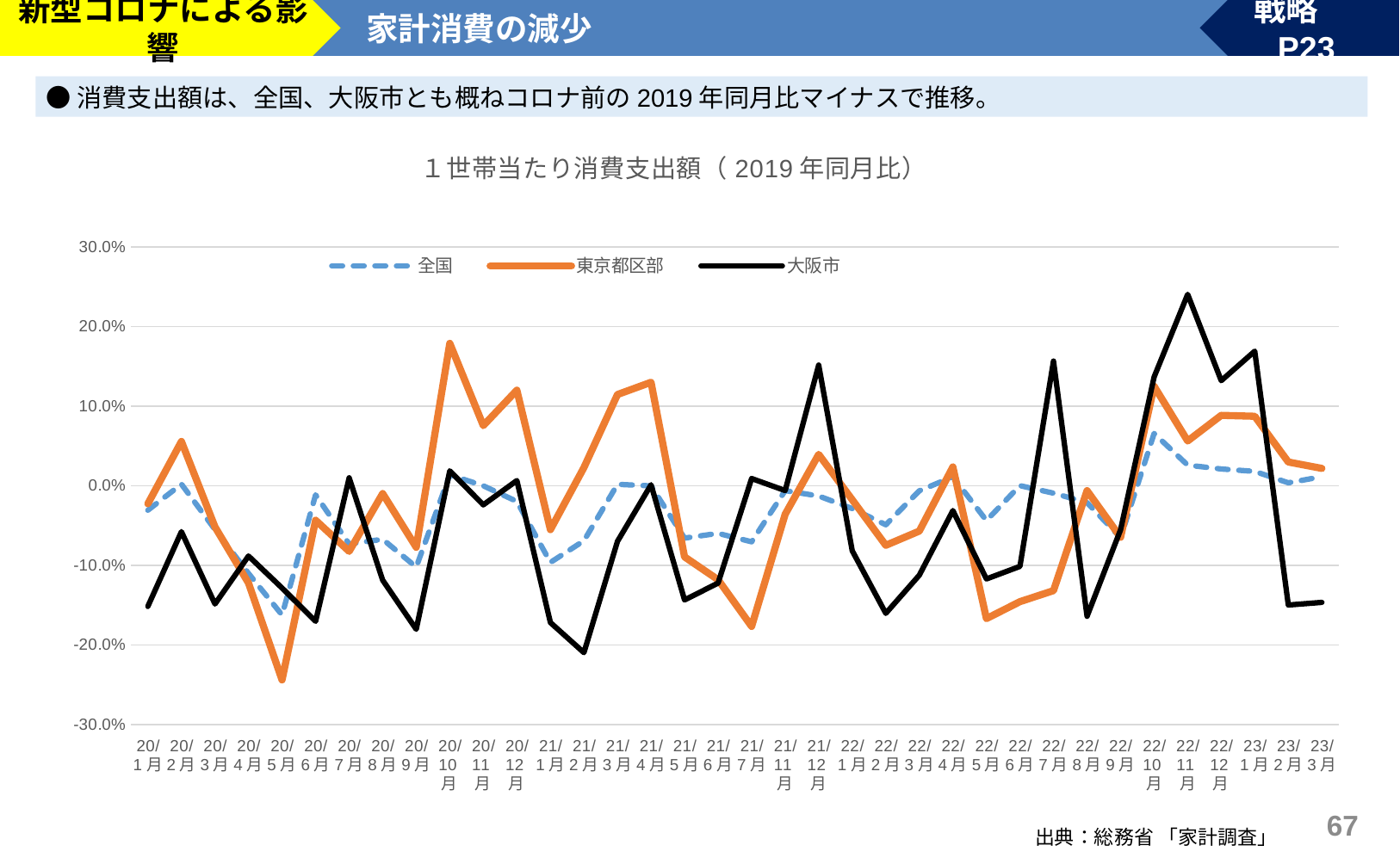

新型コロナによる影響
家計消費の減少
戦略　P23
●消費支出額は、全国、大阪市とも概ねコロナ前の2019年同月比マイナスで推移。

### Chart: １世帯当たり消費支出額（2019年同月比）

| Category | 全国 | 東京都区部 | 大阪市 |
|---|---|---|---|
| 20/1月 | -0.030950412525940996 | -0.022847160482273532 | -0.1517179525046195 |
| 20/2月 | 0.0018545009438415416 | 0.055469418215150945 | -0.05785528563191511 |
| 20/3月 | -0.055161442604292676 | -0.051867660809481575 | -0.14869356076539963 |
| 20/4月 | -0.11029568035704795 | -0.12234730039608088 | -0.08841559754787331 |
| 20/5月 | -0.16245874889083123 | -0.24403231074527154 | -0.12861033626919105 |
| 20/6月 | -0.011495871887663323 | -0.04351671953270975 | -0.17037560042290256 |
| 20/7月 | -0.07335796073965539 | -0.08256890900880187 | 0.009830274484326829 |
| 20/8月 | -0.06738164257728796 | -0.009928234000652458 | -0.11875967783655839 |
| 20/9月 | -0.1022790402150302 | -0.07742681945885455 | -0.1804977098884364 |
| 20/10月 | 0.013719692066749944 | 0.1787389265242314 | 0.018585654271044083 |
| 20/11月 | -0.00016860079278246953 | 0.07543014452856167 | -0.024156976379007822 |
| 20/12月 | -0.019830107660713137 | 0.11991645762024228 | 0.006392775556824715 |
| 21/1月 | -0.09645851963083563 | -0.055289878807730064 | -0.17200056190500201 |
| 21/2月 | -0.06924330462482298 | 0.022783421193420583 | -0.2097825259195596 |
| 21/3月 | 0.0017007572573186636 | 0.11449137208709281 | -0.06998288479508319 |
| 21/4月 | -0.00030883056160668776 | 0.12984603472408351 | 0.001089255774356701 |
| 21/5月 | -0.06592866092169847 | -0.08950504615232602 | -0.14360444258970473 |
| 21/6月 | -0.05994250258232747 | -0.11819440219988953 | -0.1224844429648545 |
| 21/7月 | -0.07053529889662735 | -0.17685144910471617 | 0.008997888582101599 |
| 21/11月 | -0.006227467580219859 | -0.03594063257428404 | -0.006147069045654985 |
| 21/12月 | -0.012987740369655887 | 0.039271204164547546 | 0.15145988006853228 |
| 22/1月 | -0.0288312608614959 | -0.01772807386957398 | -0.08184002276435653 |
| 22/2月 | -0.04920142166116093 | -0.07495425255316757 | -0.1604129722908213 |
| 22/3月 | -0.006508791557001237 | -0.05711362615210869 | -0.11250116402660082 |
| 22/4月 | 0.011204239944742511 | 0.023550433306530838 | -0.03137279685937444 |
| 22/5月 | -0.043914775956211516 | -0.16707883086263542 | -0.11720734769780428 |
| 22/6月 | 1.0834940516124547e-05 | -0.14573647260380262 | -0.10148198822750398 |
| 22/7月 | -0.009419288536451575 | -0.1318974807935791 | 0.15645606626603858 |
| 22/8月 | -0.021439153367732278 | -0.006282545397431449 | -0.16416799838422202 |
| 22/9月 | -0.06523424115711773 | -0.06492987957706253 | -0.055485692090558425 |
| 22/10月 | 0.06555917488763585 | 0.12490782345364626 | 0.13657227322234333 |
| 22/11月 | 0.02576363603752263 | 0.0561237619318351 | 0.24028423913271046 |
| 22/12月 | 0.02095338851204187 | 0.08829949543145466 | 0.13189605939463167 |
| 23/1月 | 0.01788793467073857 | 0.0871336546410244 | 0.16893890003493905 |
| 23/2月 | 0.003620516753185532 | 0.029694096960733773 | -0.14998349996554938 |
| 23/3月 | 0.011265091795624516 | 0.021676037353216104 | -0.1466416628400965 |
67
出典：総務省 「家計調査」